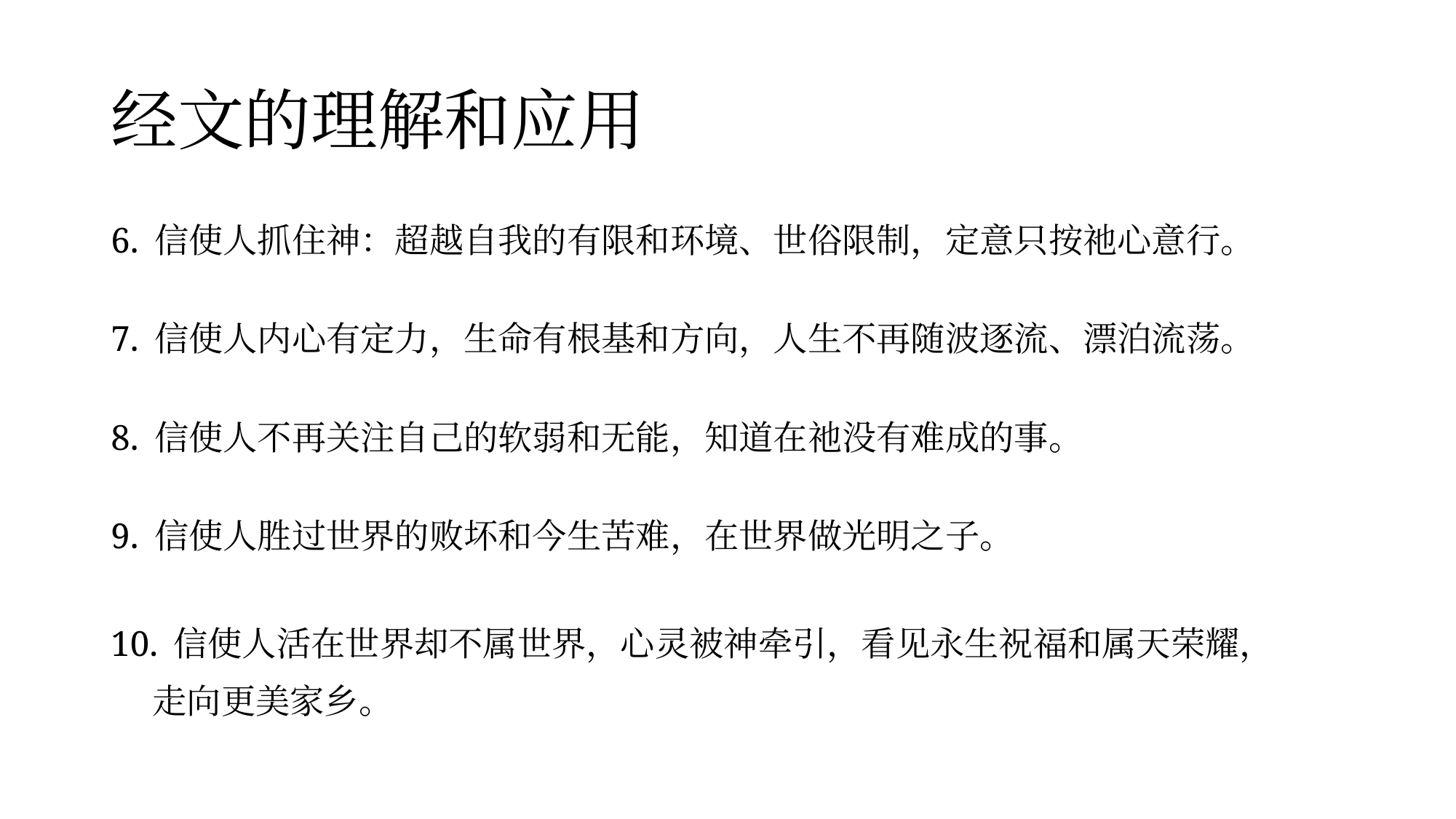

# 经文的理解和应用
6. 信使人抓住神：超越自我的有限和环境、世俗限制，定意只按祂心意行。

7. 信使人内心有定力，生命有根基和方向，人生不再随波逐流、漂泊流荡。

8. 信使人不再关注自己的软弱和无能，知道在祂没有难成的事。

9. 信使人胜过世界的败坏和今生苦难，在世界做光明之子。

10. 信使人活在世界却不属世界，心灵被神牵引，看见永生祝福和属天荣耀，
    走向更美家乡。